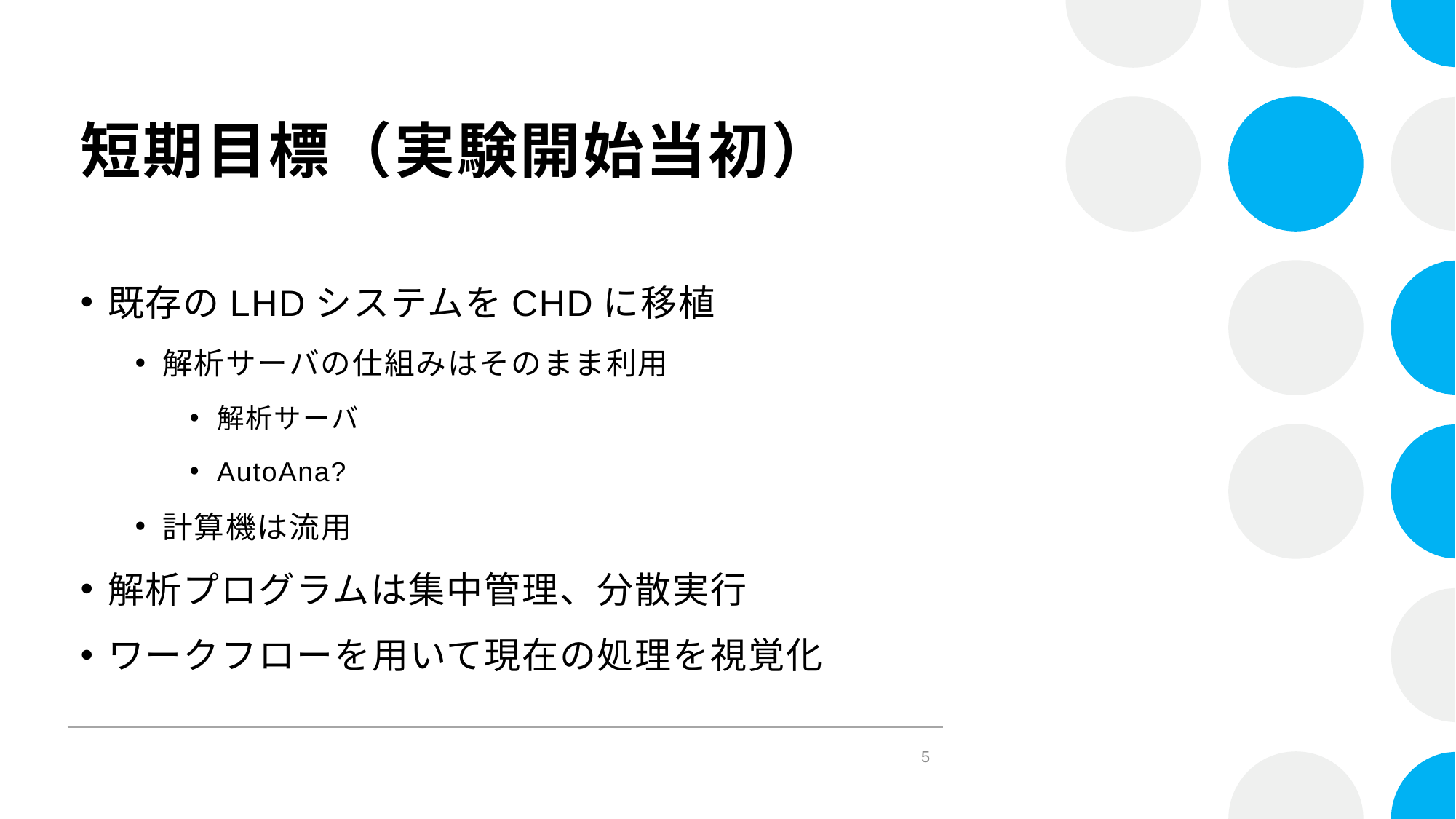

# 短期目標（実験開始当初）
既存のLHDシステムをCHDに移植
解析サーバの仕組みはそのまま利用
解析サーバ
AutoAna?
計算機は流用
解析プログラムは集中管理、分散実行
ワークフローを用いて現在の処理を視覚化

5